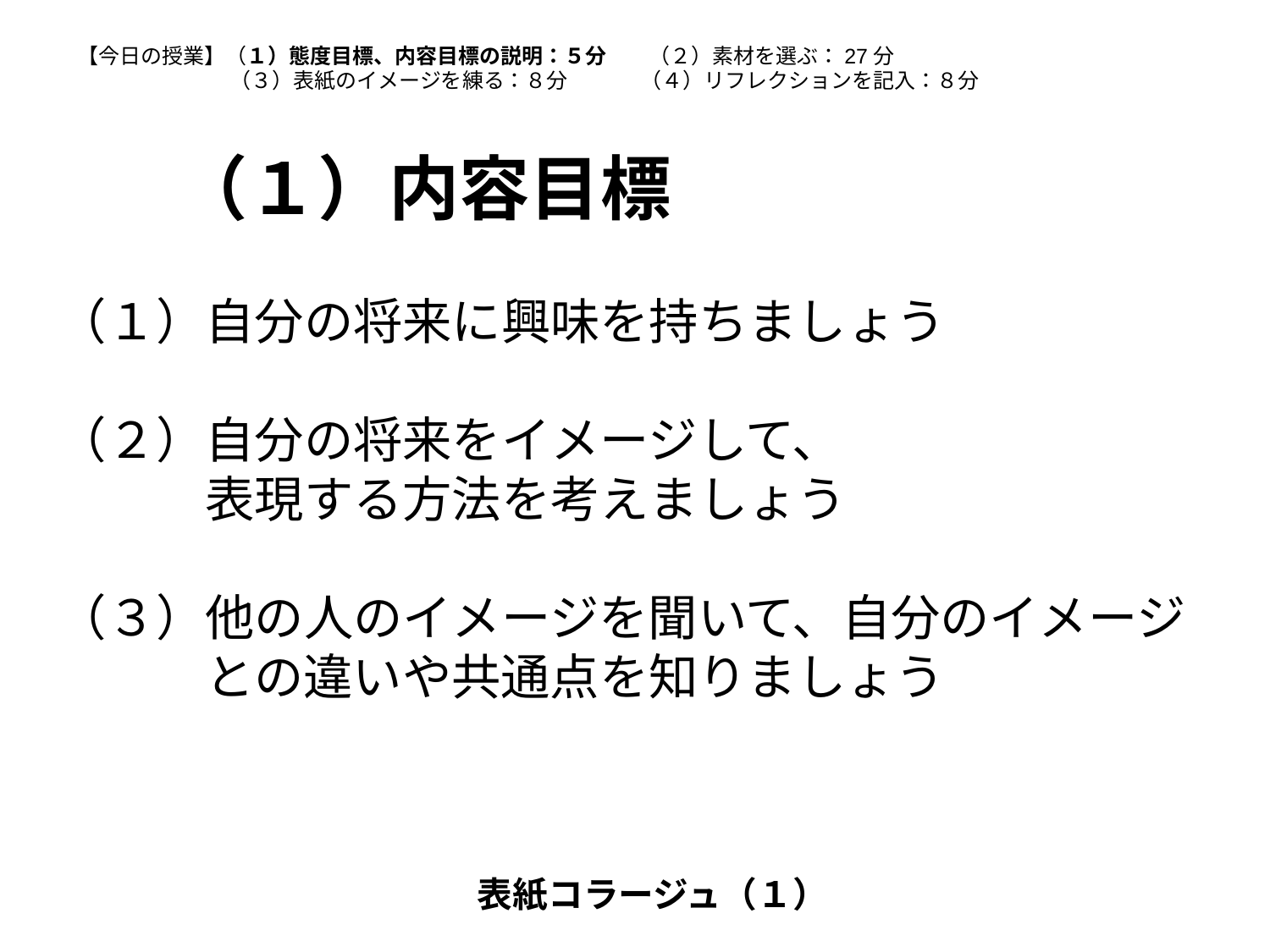

【今日の授業】（１）態度目標、内容目標の説明：５分　　（２）素材を選ぶ：27分
　　　　　　　 （３）表紙のイメージを練る：８分　　  　（４）リフレクションを記入：８分
（１）内容目標
（１）自分の将来に興味を持ちましょう

（２）自分の将来をイメージして、
　　　表現する方法を考えましょう

（３）他の人のイメージを聞いて、自分のイメージ
　　　との違いや共通点を知りましょう
表紙コラージュ（１）